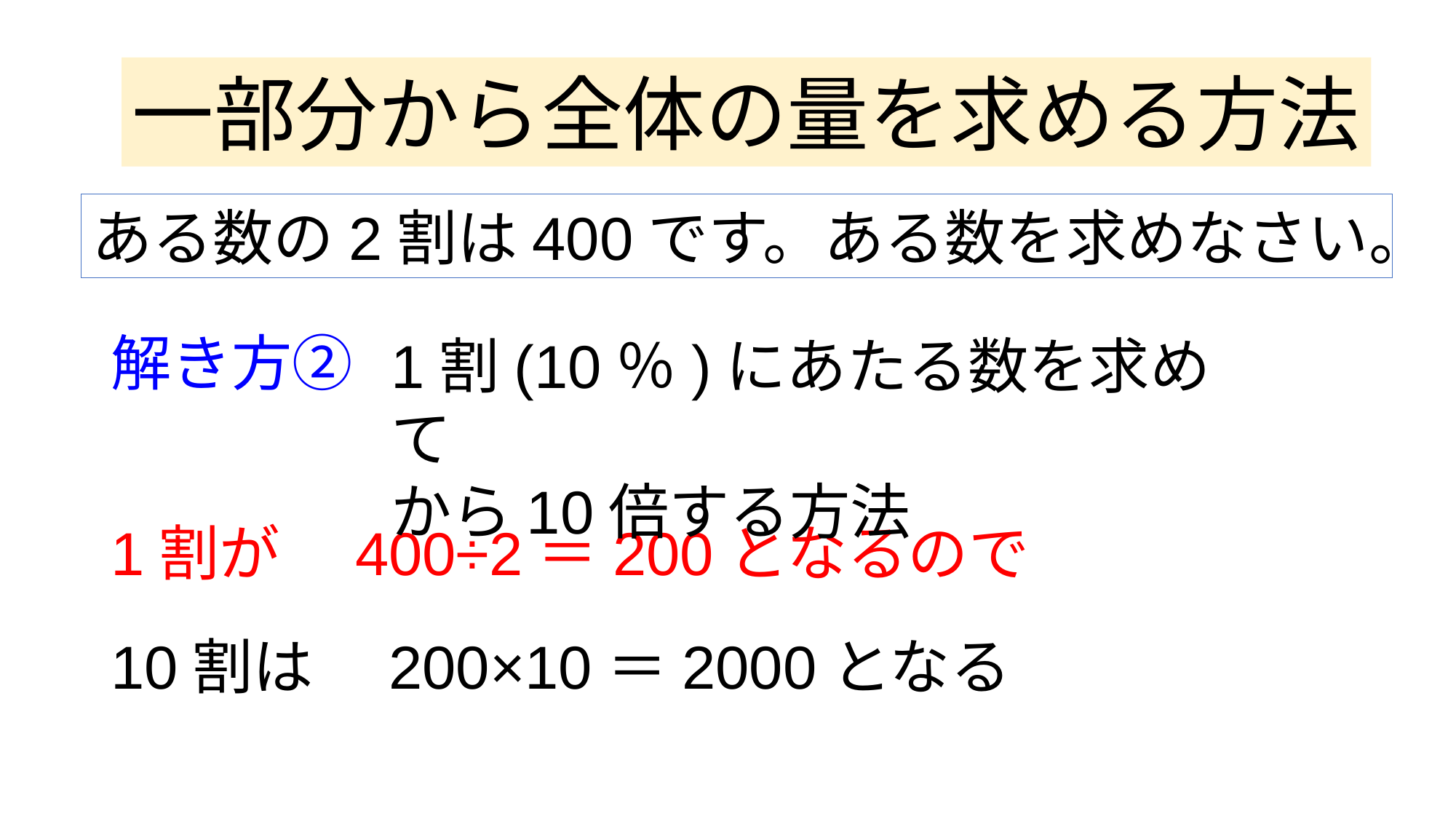

一部分から全体の量を求める方法
ある数の2割は400です。ある数を求めなさい。
解き方②
1割(10％)にあたる数を求めて
から10倍する方法
1割が　400÷2＝200となるので
10割は　200×10＝2000となる